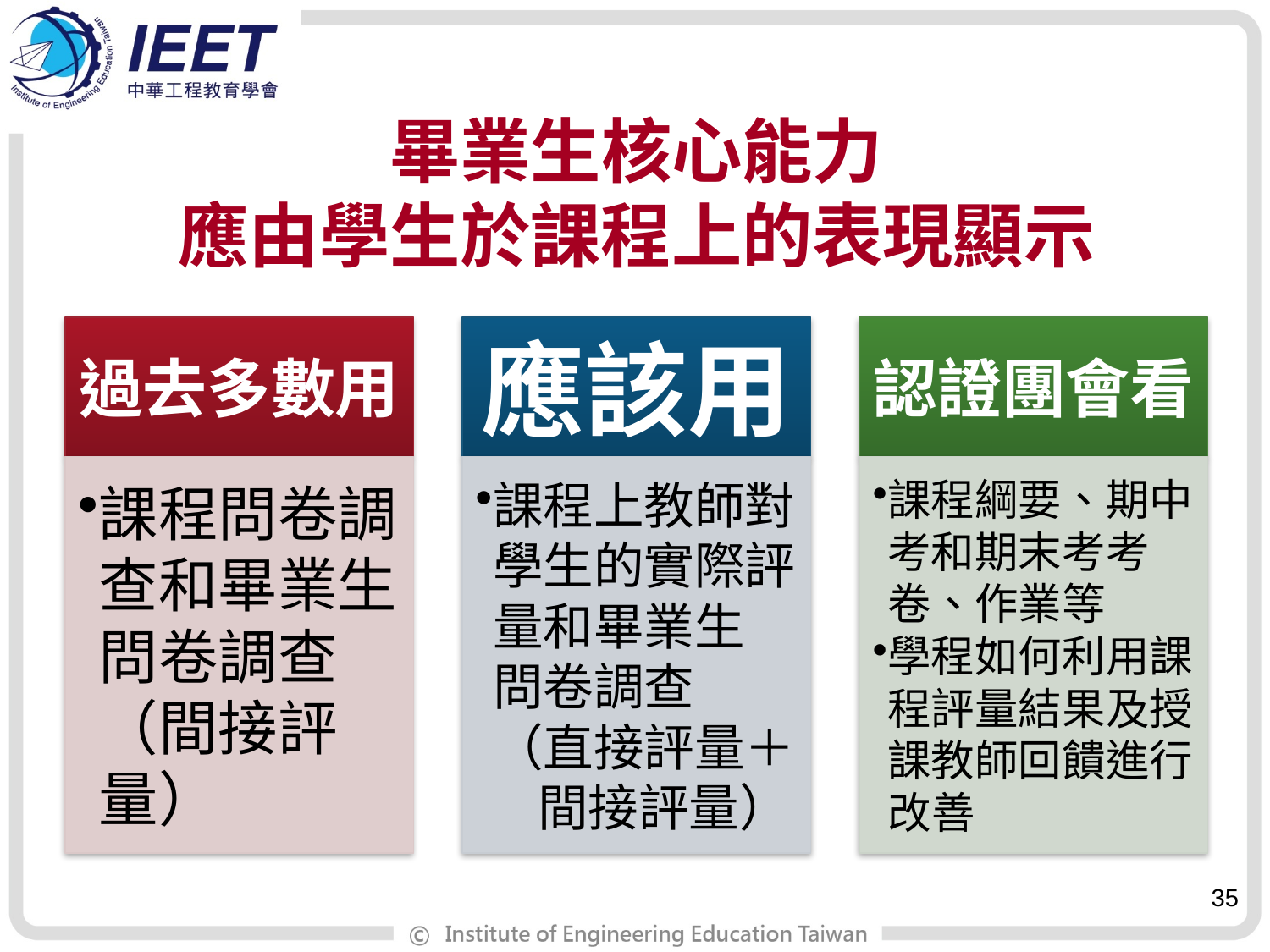

# 畢業生核心能力 應由學生於課程上的表現顯示
過去多數用
應該用
認證團會看
課程問卷調查和畢業生問卷調查　
（間接評量）
課程上教師對學生的實際評量和畢業生
問卷調查　
（直接評量＋
    間接評量）
課程綱要、期中考和期末考考卷、作業等
學程如何利用課程評量結果及授課教師回饋進行改善
35